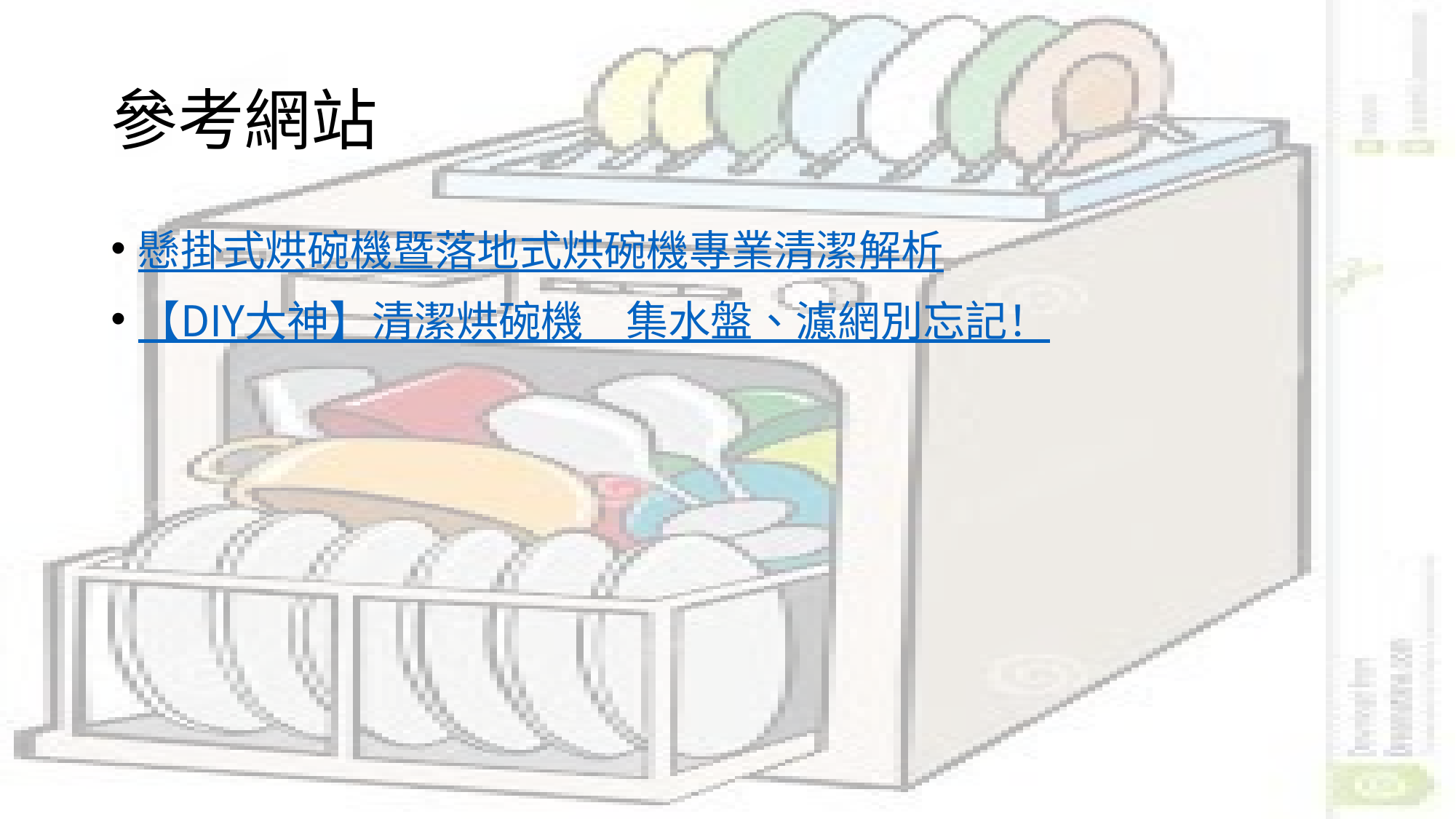

# 參考網站
懸掛式烘碗機暨落地式烘碗機專業清潔解析
【DIY大神】清潔烘碗機　集水盤、濾網別忘記！